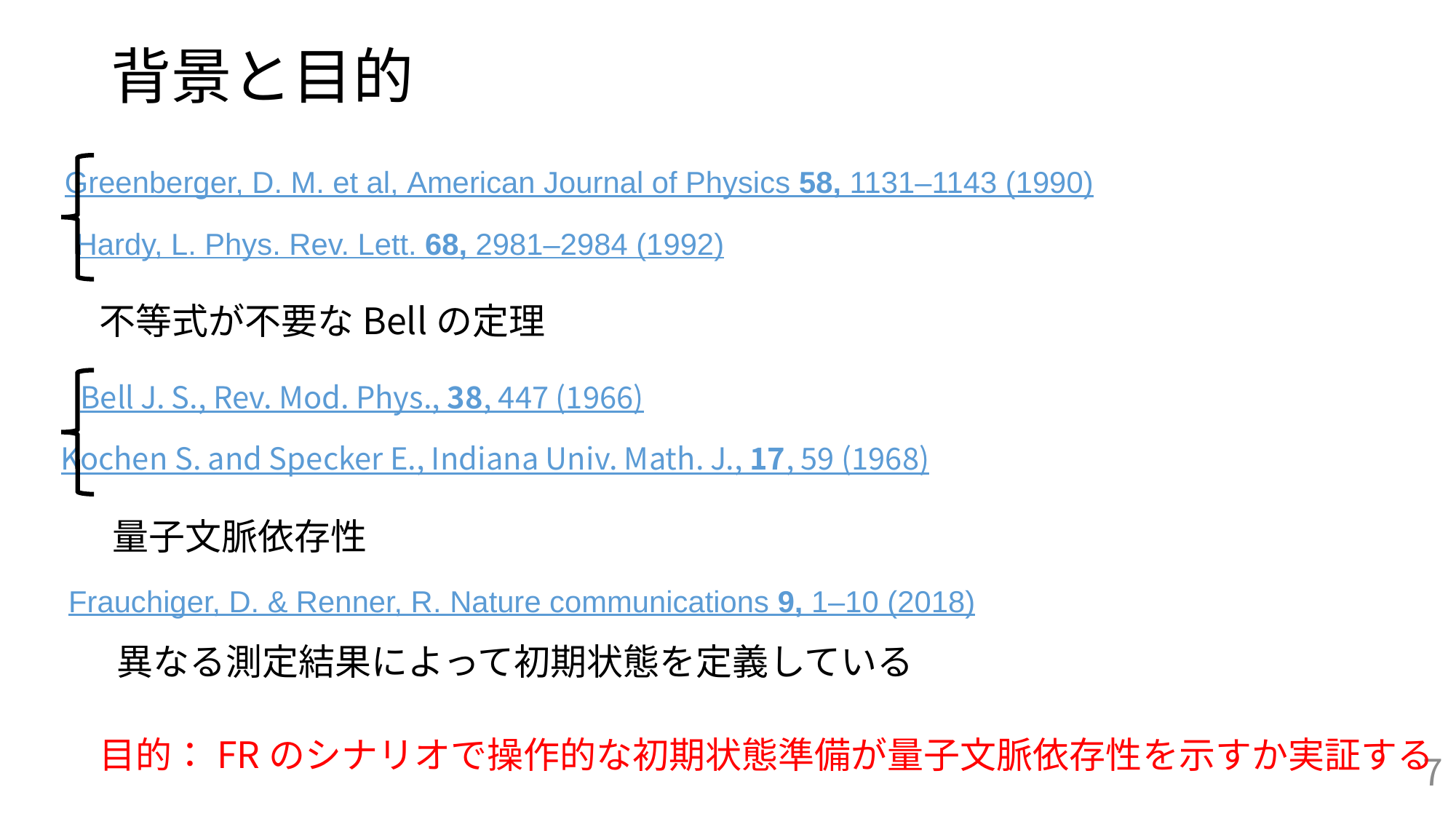

# 背景と目的

Greenberger, D. M. et al, American Journal of Physics 58, 1131–1143 (1990)
Hardy, L. Phys. Rev. Lett. 68, 2981–2984 (1992)
不等式が不要なBellの定理

Bell J. S., Rev. Mod. Phys., 38, 447 (1966)
Kochen S. and Specker E., Indiana Univ. Math. J., 17, 59 (1968)
量子文脈依存性
Frauchiger, D. & Renner, R. Nature communications 9, 1–10 (2018)
異なる測定結果によって初期状態を定義している
目的：FRのシナリオで操作的な初期状態準備が量子文脈依存性を示すか実証する
7